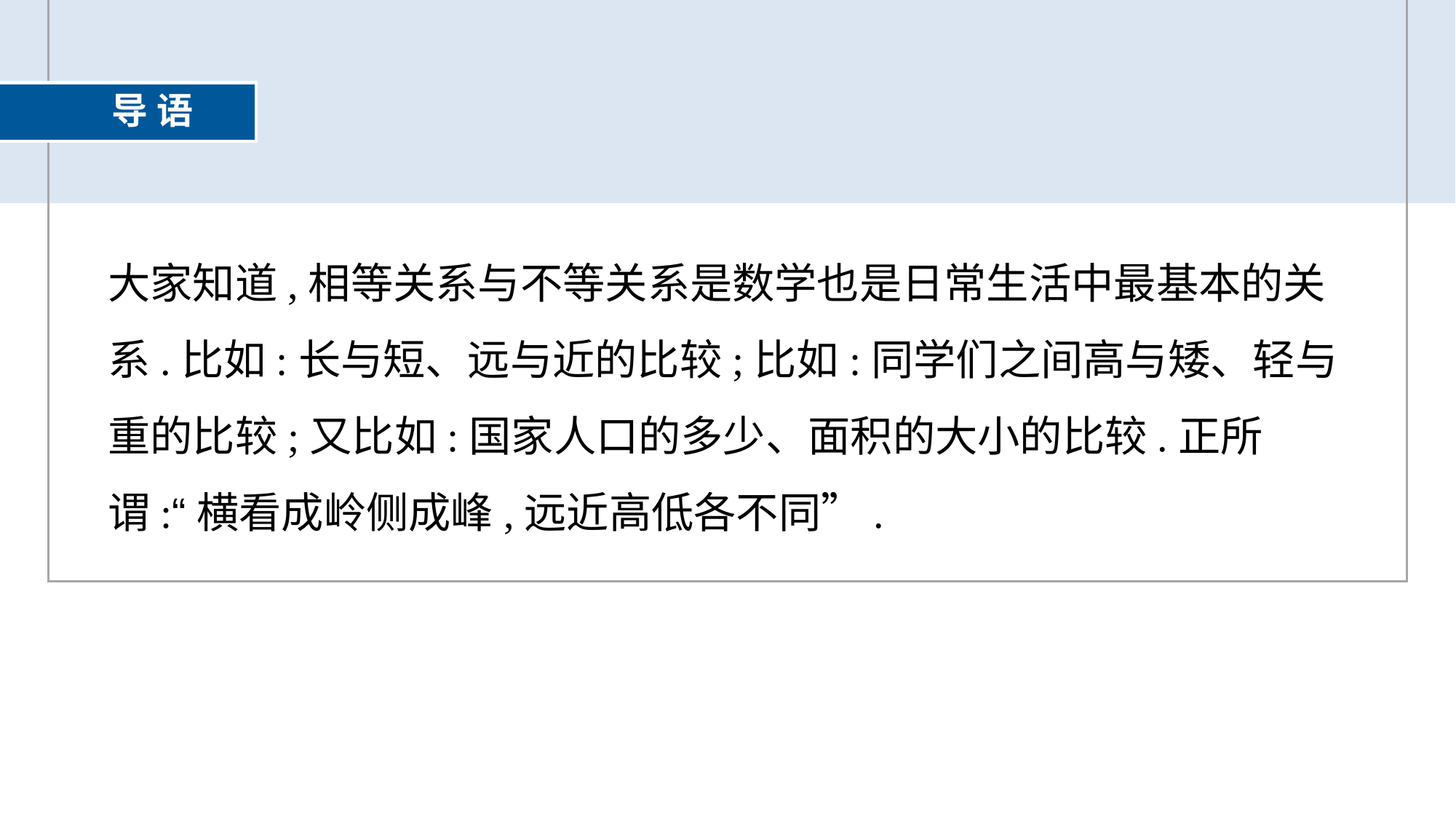

导 语

大家知道,相等关系与不等关系是数学也是日常生活中最基本的关系.比如:长与短、远与近的比较;比如:同学们之间高与矮、轻与重的比较;又比如:国家人口的多少、面积的大小的比较.正所谓:“横看成岭侧成峰,远近高低各不同”.